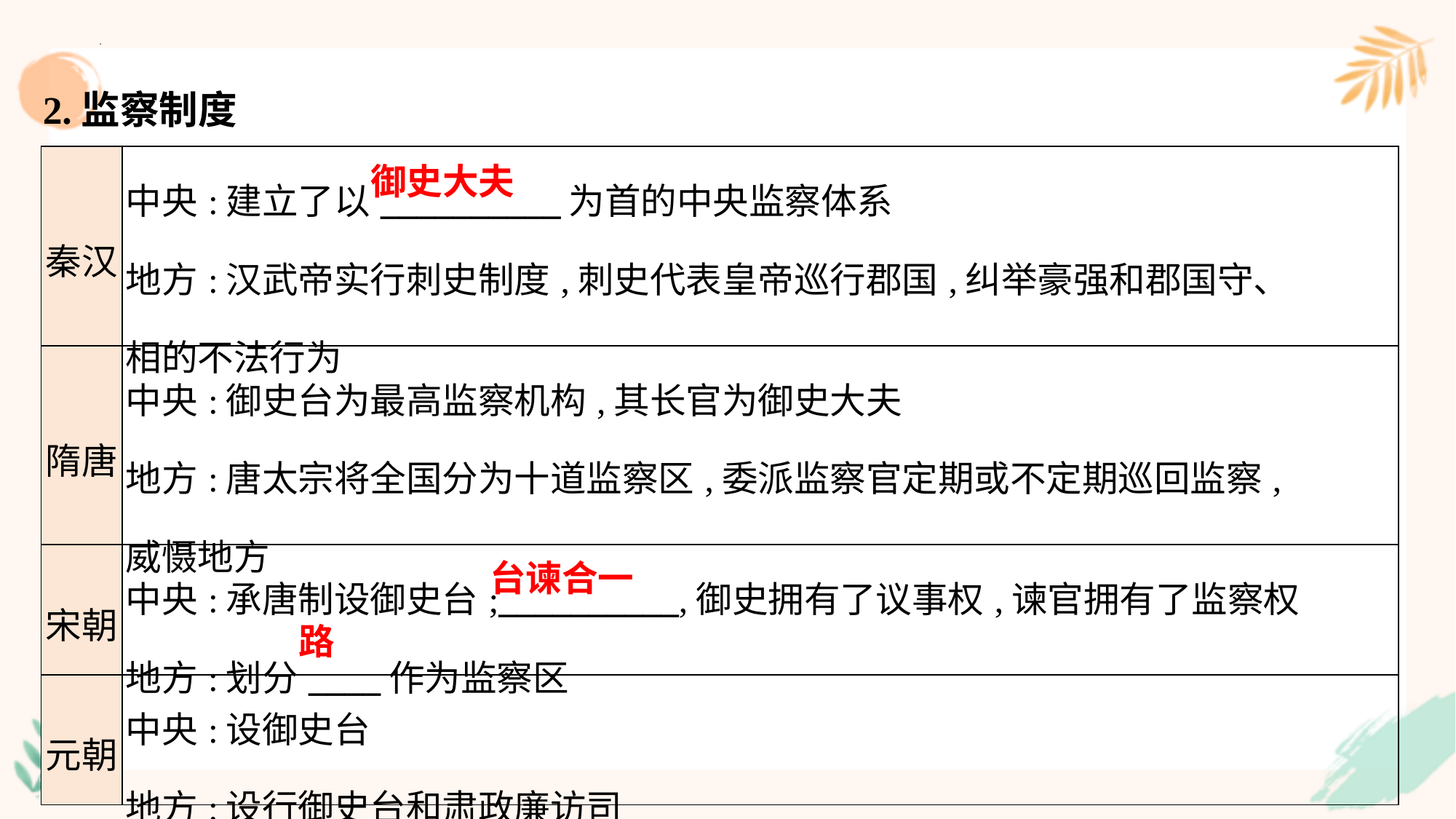

2.监察制度
| 秦汉 | 中央:建立了以\_\_\_\_\_\_\_\_\_\_为首的中央监察体系 地方:汉武帝实行刺史制度,刺史代表皇帝巡行郡国,纠举豪强和郡国守、 相的不法行为 |
| --- | --- |
| 隋唐 | 中央:御史台为最高监察机构,其长官为御史大夫 地方:唐太宗将全国分为十道监察区,委派监察官定期或不定期巡回监察, 威慑地方 |
| 宋朝 | 中央:承唐制设御史台;\_\_\_\_\_\_\_\_\_\_,御史拥有了议事权,谏官拥有了监察权 地方:划分\_\_\_\_作为监察区 |
| 元朝 | 中央:设御史台 地方:设行御史台和肃政廉访司 |
御史大夫
台谏合一
路